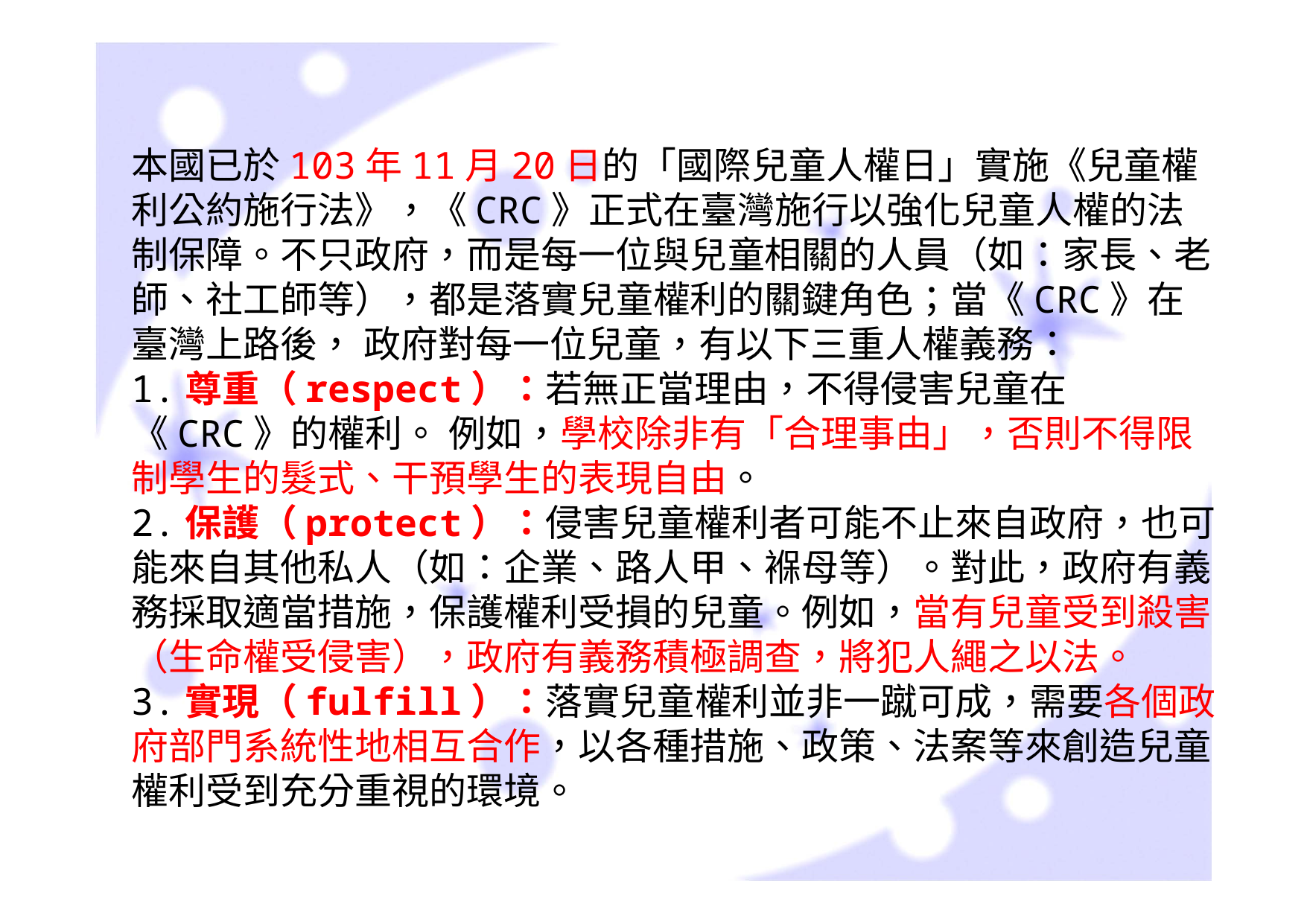

本國已於103年11月20日的「國際兒童人權日」實施《兒童權利公約施行法》，《CRC》正式在臺灣施行以強化兒童人權的法制保障。不只政府，而是每一位與兒童相關的人員（如：家長、老師、社工師等），都是落實兒童權利的關鍵角色；當《CRC》在臺灣上路後， 政府對每一位兒童，有以下三重人權義務：
1.尊重（respect）：若無正當理由，不得侵害兒童在《CRC》的權利。 例如，學校除非有「合理事由」，否則不得限制學生的髮式、干預學生的表現自由。
2.保護（protect）：侵害兒童權利者可能不止來自政府，也可能來自其他私人（如：企業、路人甲、褓母等）。對此，政府有義務採取適當措施，保護權利受損的兒童。例如，當有兒童受到殺害（生命權受侵害），政府有義務積極調查，將犯人繩之以法。
3.實現（fulfill）：落實兒童權利並非一蹴可成，需要各個政府部門系統性地相互合作，以各種措施、政策、法案等來創造兒童權利受到充分重視的環境。